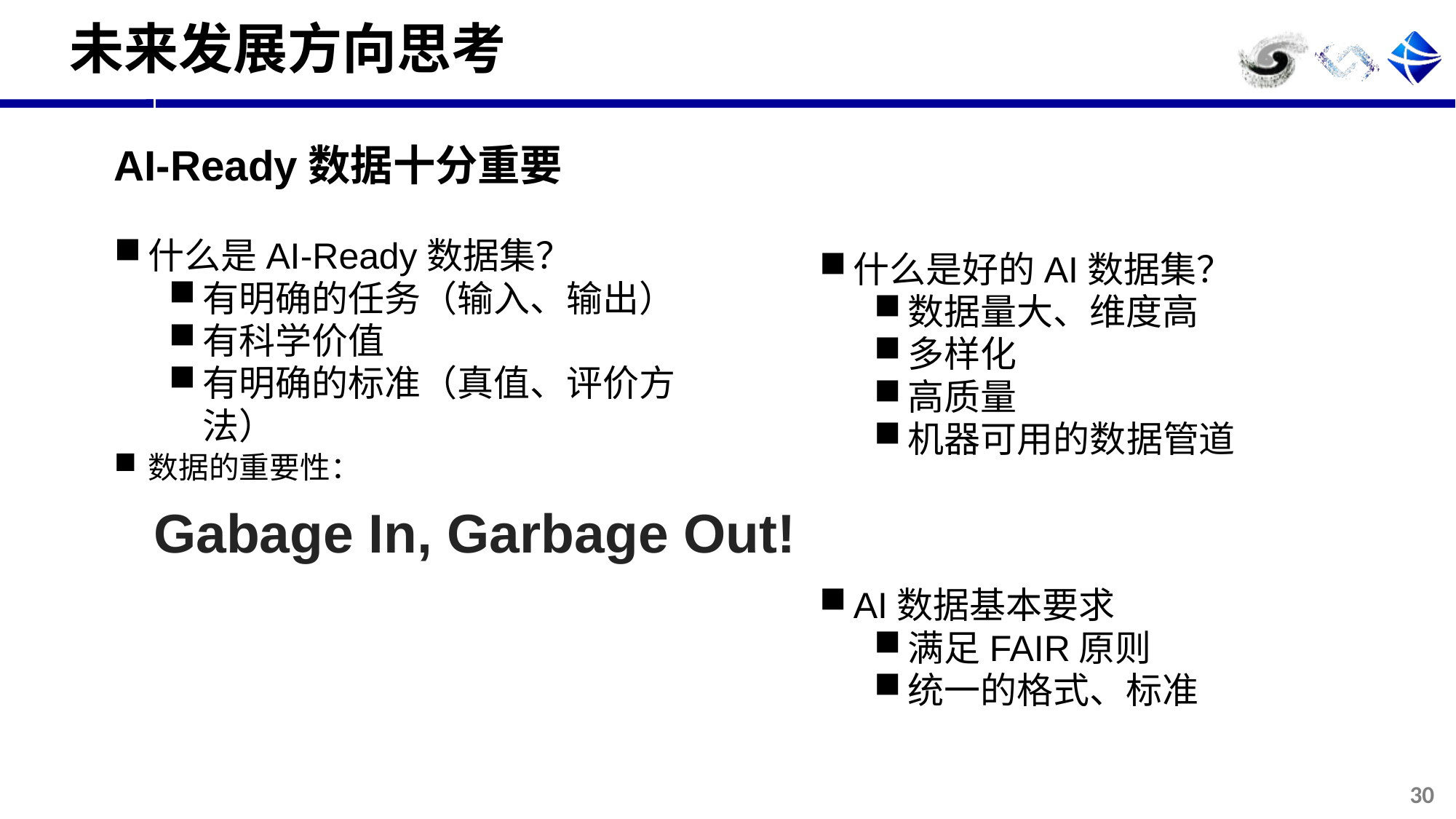

# 未来发展方向思考
AI-Ready数据十分重要
什么是AI-Ready数据集？
有明确的任务（输入、输出）
有科学价值
有明确的标准（真值、评价方法）
什么是好的AI数据集？
数据量大、维度高
多样化
高质量
机器可用的数据管道
数据的重要性：
Gabage In, Garbage Out!
AI数据基本要求
满足FAIR原则
统一的格式、标准